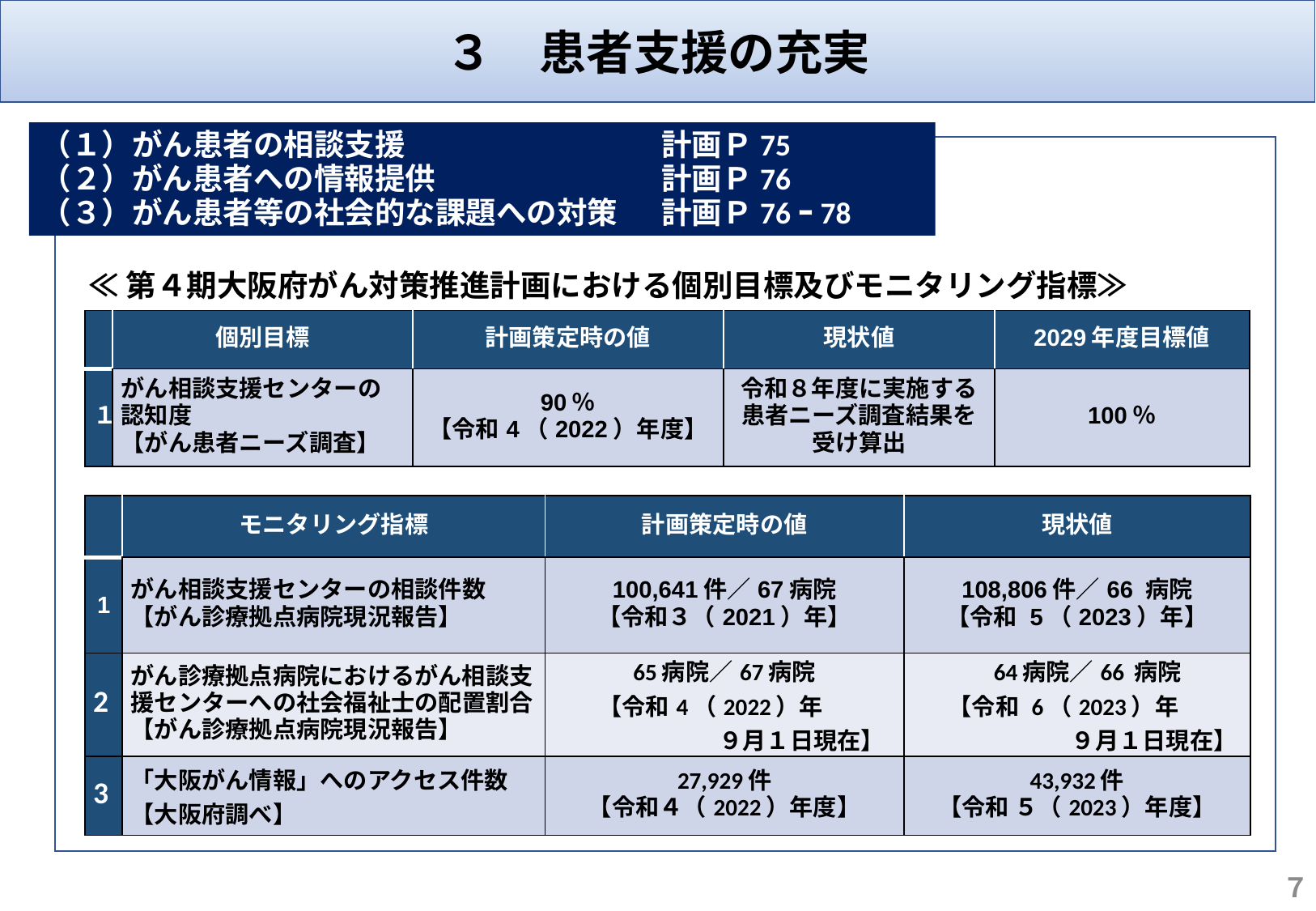

３　患者支援の充実
（１）がん患者の相談支援　　　　　　　　  計画Ｐ75
（２）がん患者への情報提供　　　　　　　  計画Ｐ76
（３）がん患者等の社会的な課題への対策 　 計画Ｐ76ｰ78

≪第４期大阪府がん対策推進計画における個別目標及びモニタリング指標≫
|  | 個別目標 | 計画策定時の値 | 現状値 | 2029年度目標値 |
| --- | --- | --- | --- | --- |
| １ | がん相談支援センターの認知度 【がん患者ニーズ調査】 | 90％ 【令和4（2022）年度】 | 令和８年度に実施する 患者ニーズ調査結果を 受け算出 | 100％ |
概ね予定どおり
|  | モニタリング指標 | 計画策定時の値 | 現状値 |
| --- | --- | --- | --- |
| 1 | がん相談支援センターの相談件数 【がん診療拠点病院現況報告】 | 100,641件／67病院 【令和３（2021）年】 | 108,806件／66 病院 【令和 5（2023）年】 |
| 2 | がん診療拠点病院におけるがん相談支援センターへの社会福祉士の配置割合 【がん診療拠点病院現況報告】 | 65病院／67病院 【令和4（2022）年 ９月１日現在】 | 64病院／66 病院 【令和 6（2023）年 ９月１日現在】 |
| 3 | 「大阪がん情報」へのアクセス件数 【大阪府調べ】 | 27,929件 【令和４（2022）年度】 | 43,932件 【令和 ５（2023）年度】 |
７